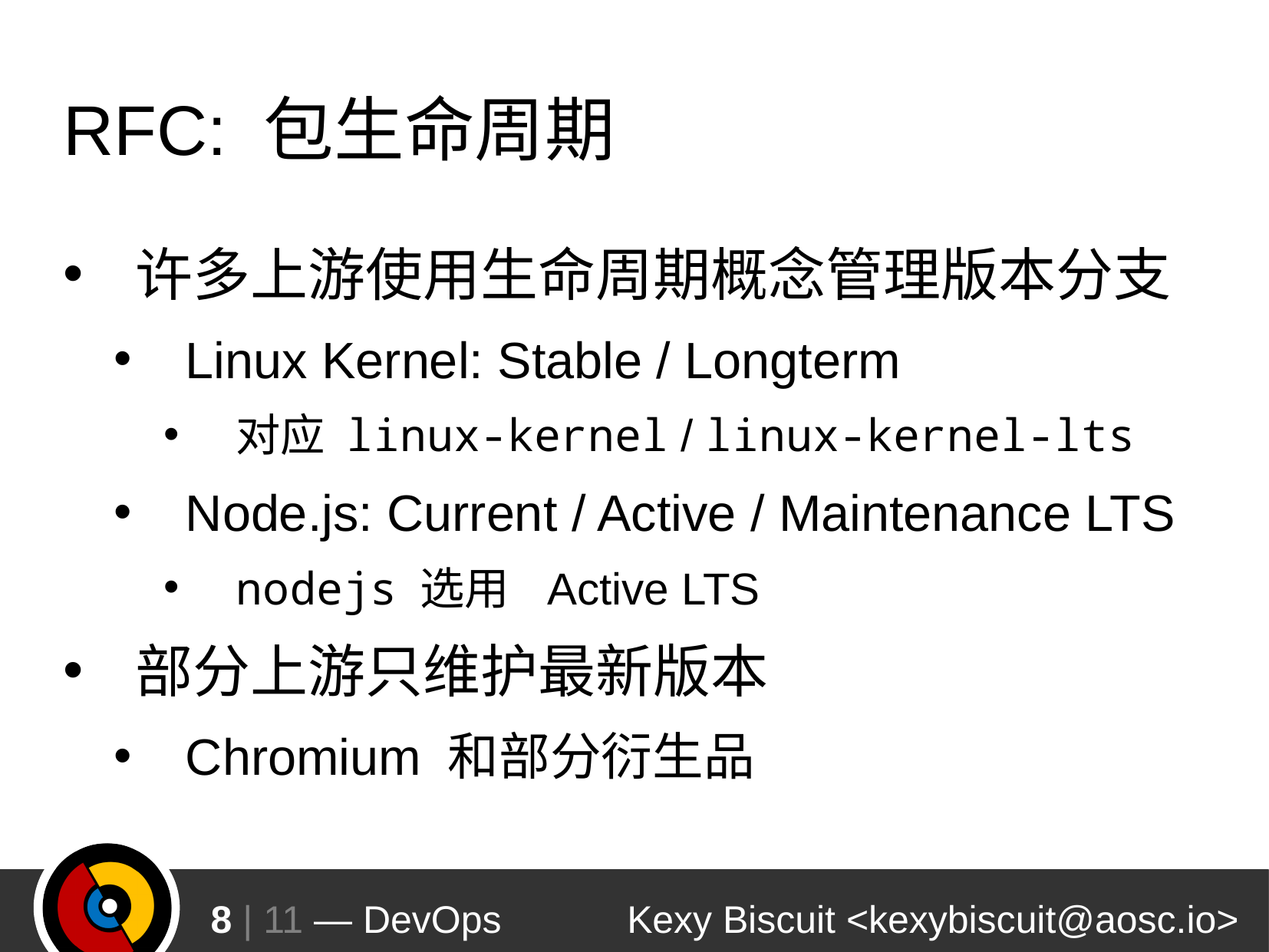

# RFC: 包生命周期
许多上游使用生命周期概念管理版本分支
Linux Kernel: Stable / Longterm
对应 linux-kernel / linux-kernel-lts
Node.js: Current / Active / Maintenance LTS
nodejs 选用 Active LTS
部分上游只维护最新版本
Chromium 和部分衍生品